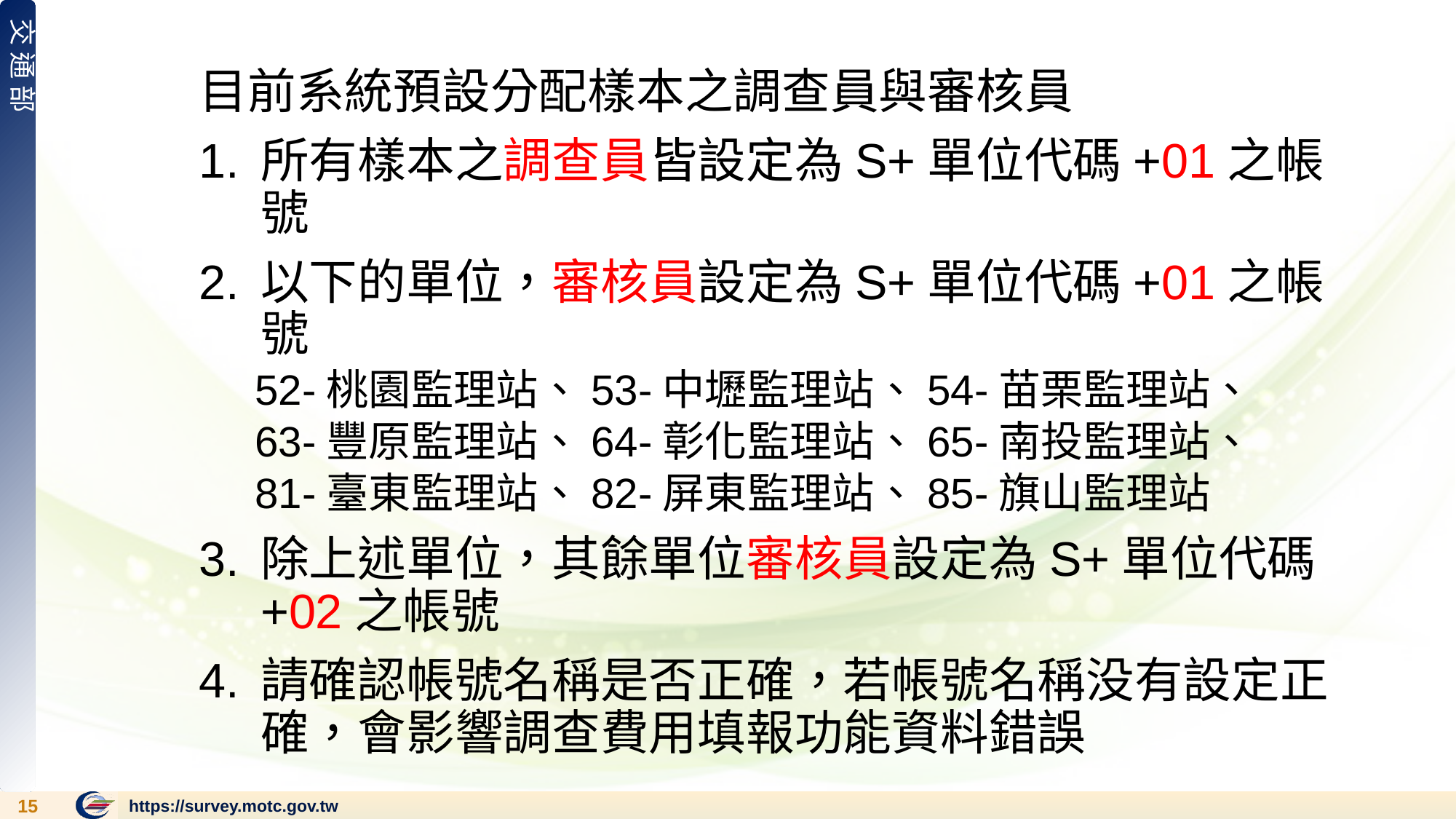

目前系統預設分配樣本之調查員與審核員
所有樣本之調查員皆設定為S+單位代碼+01之帳號
以下的單位，審核員設定為S+單位代碼+01之帳號
52-桃園監理站、53-中壢監理站、54-苗栗監理站、
63-豐原監理站、64-彰化監理站、65-南投監理站、
81-臺東監理站、82-屏東監理站、85-旗山監理站
除上述單位，其餘單位審核員設定為S+單位代碼+02之帳號
請確認帳號名稱是否正確，若帳號名稱没有設定正確，會影響調查費用填報功能資料錯誤

15
https://survey.motc.gov.tw